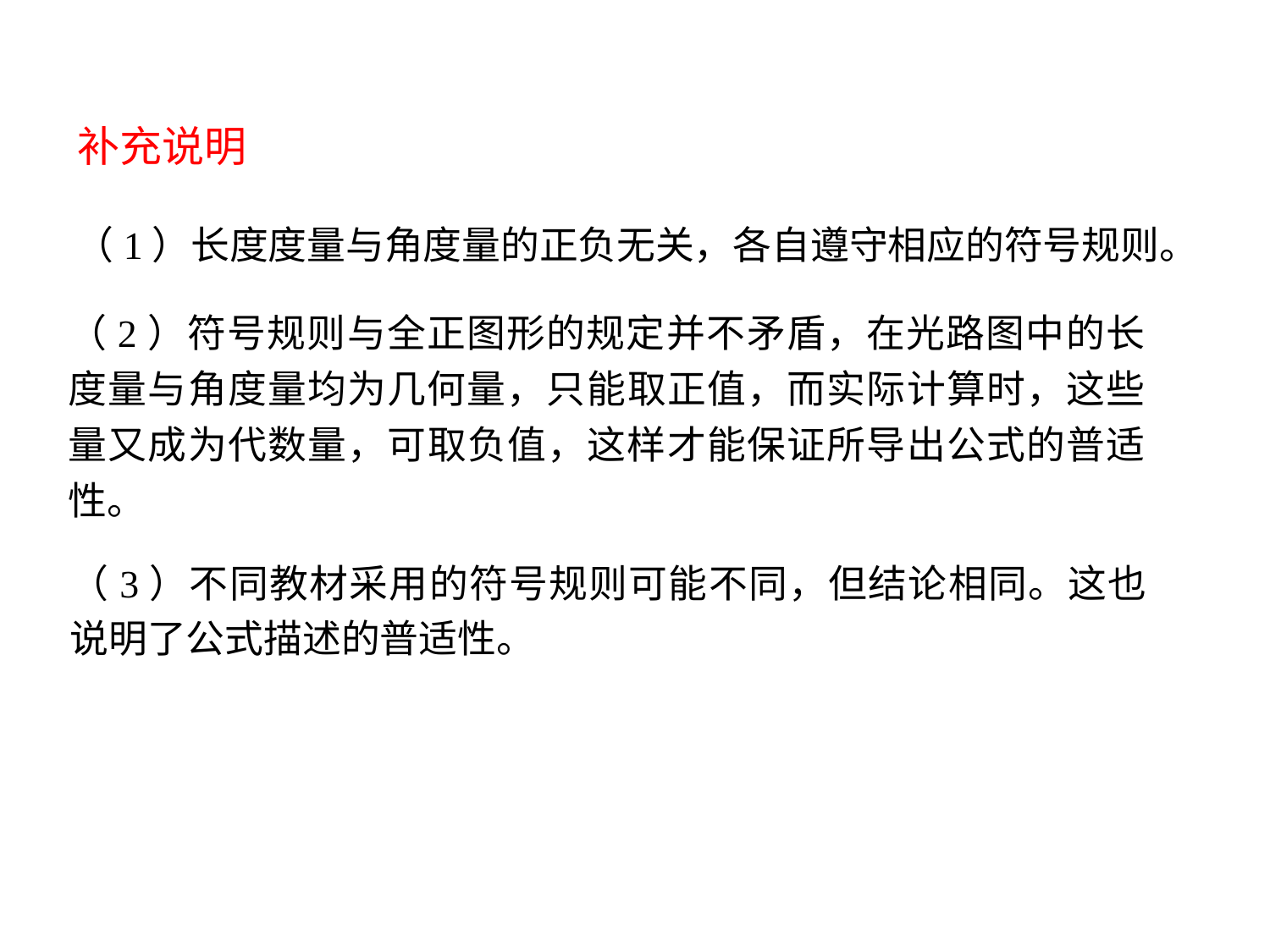

补充说明
（1）长度度量与角度量的正负无关，各自遵守相应的符号规则。
（2）符号规则与全正图形的规定并不矛盾，在光路图中的长度量与角度量均为几何量，只能取正值，而实际计算时，这些量又成为代数量，可取负值，这样才能保证所导出公式的普适性。
（3）不同教材采用的符号规则可能不同，但结论相同。这也说明了公式描述的普适性。